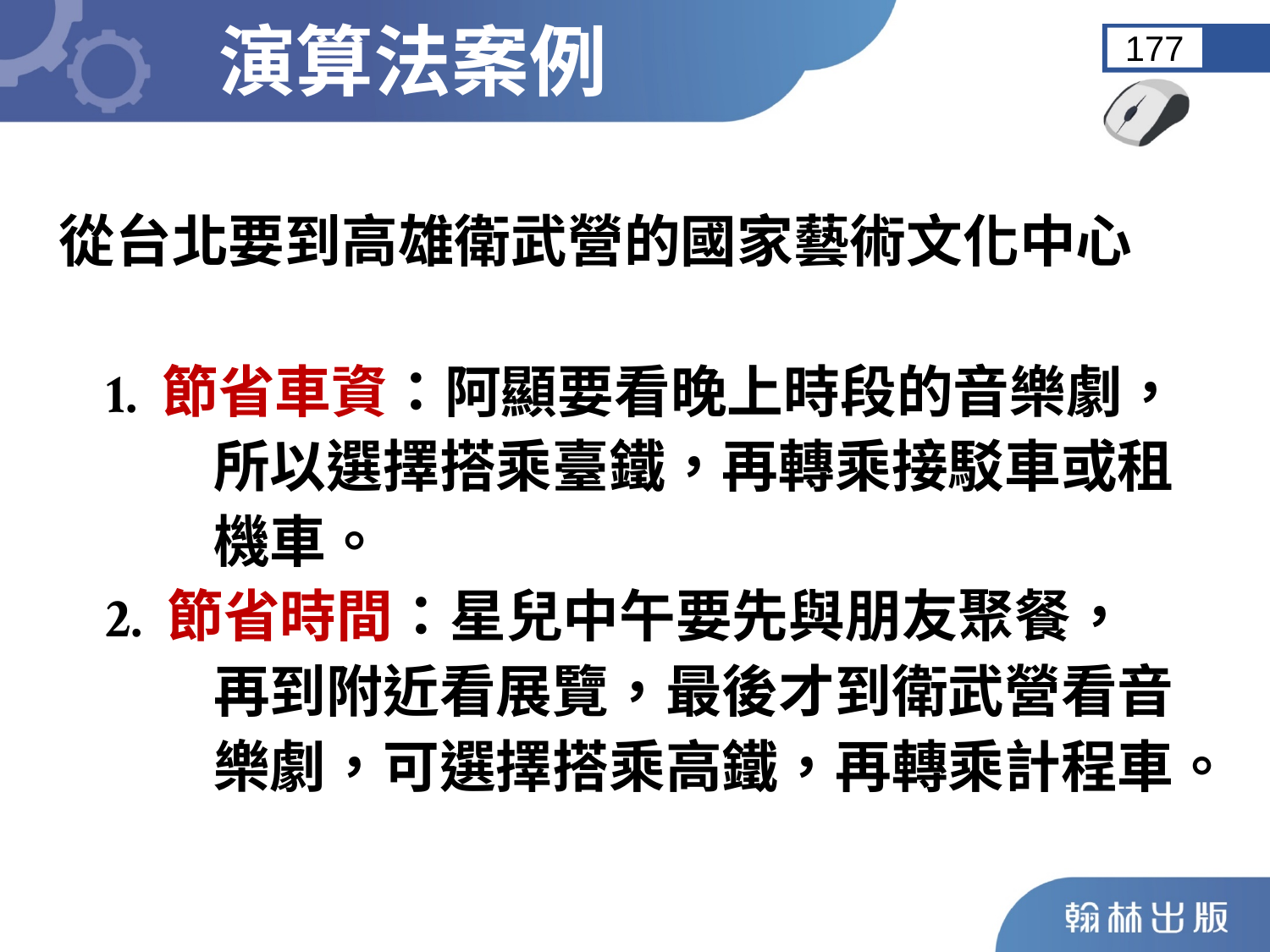

演算法案例

177
從台北要到高雄衛武營的國家藝術文化中心

    1. 節省車資：阿顯要看晚上時段的音樂劇，
         所以選擇搭乘臺鐵，再轉乘接駁車或租
         機車。
    2. 節省時間：星兒中午要先與朋友聚餐，
         再到附近看展覽，最後才到衛武營看音
         樂劇，可選擇搭乘高鐵，再轉乘計程車。